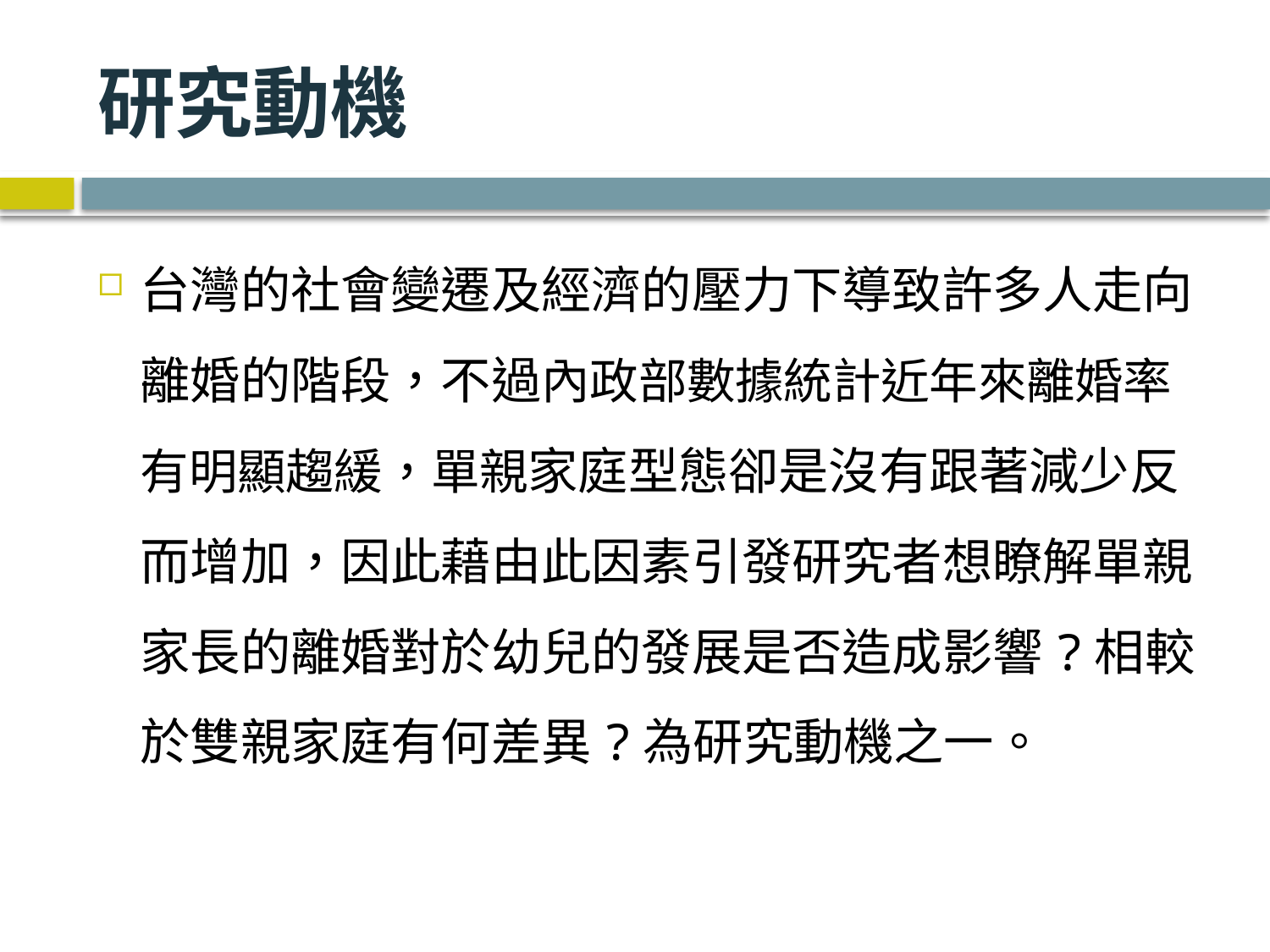

# 研究動機
台灣的社會變遷及經濟的壓力下導致許多人走向離婚的階段，不過內政部數據統計近年來離婚率有明顯趨緩，單親家庭型態卻是沒有跟著減少反而增加，因此藉由此因素引發研究者想瞭解單親家長的離婚對於幼兒的發展是否造成影響?相較於雙親家庭有何差異?為研究動機之一。